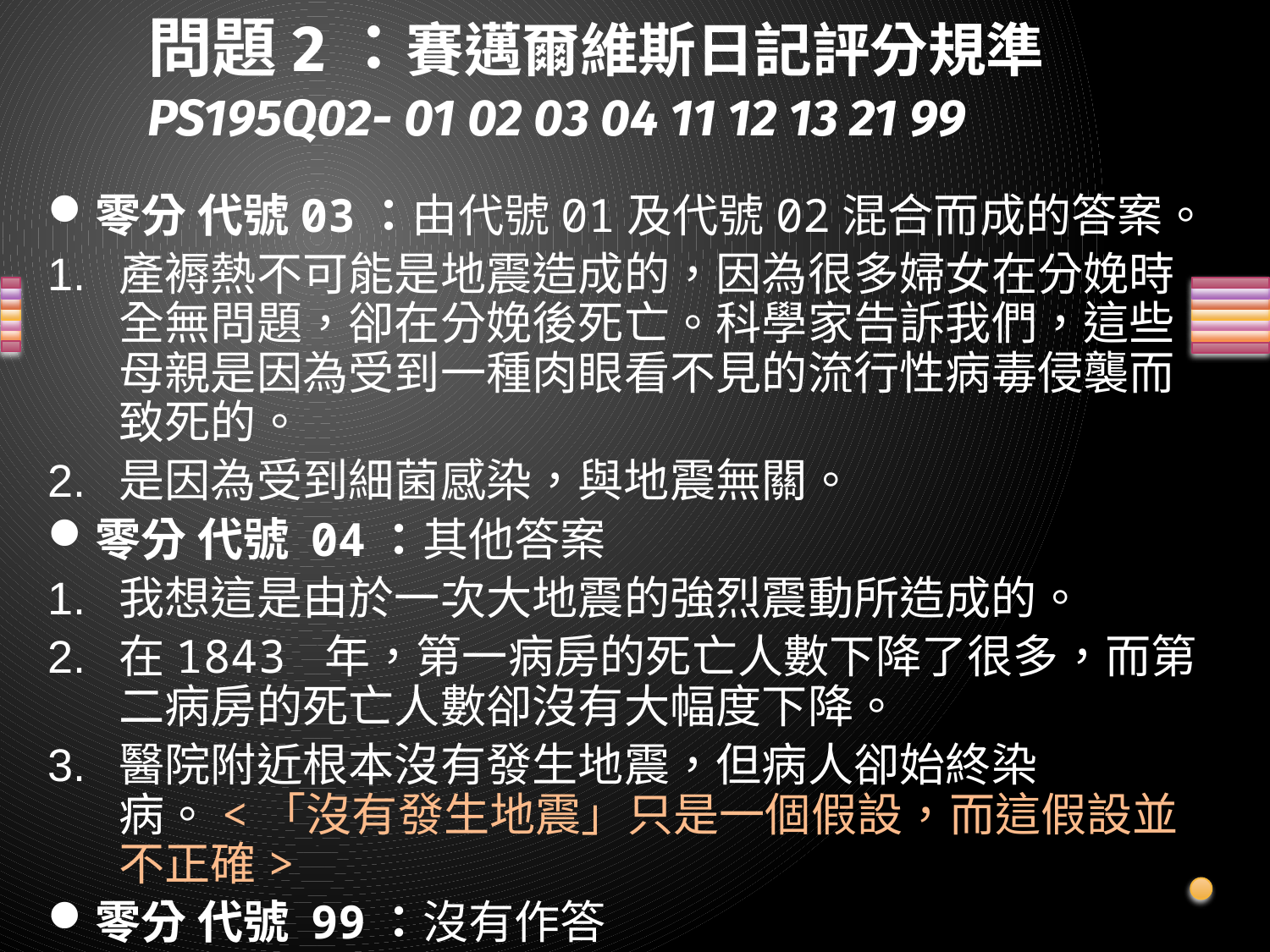

# 問題2：賽邁爾維斯日記評分規準 PS195Q02- 01 02 03 04 11 12 13 21 99
零分 代號03：由代號01及代號02混合而成的答案。
產褥熱不可能是地震造成的，因為很多婦女在分娩時全無問題，卻在分娩後死亡。科學家告訴我們，這些母親是因為受到一種肉眼看不見的流行性病毒侵襲而致死的。
是因為受到細菌感染，與地震無關。
零分 代號 04：其他答案
我想這是由於一次大地震的強烈震動所造成的。
在1843 年，第一病房的死亡人數下降了很多，而第二病房的死亡人數卻沒有大幅度下降。
醫院附近根本沒有發生地震，但病人卻始終染病。<「沒有發生地震」只是一個假設，而這假設並不正確>
零分 代號 99：沒有作答